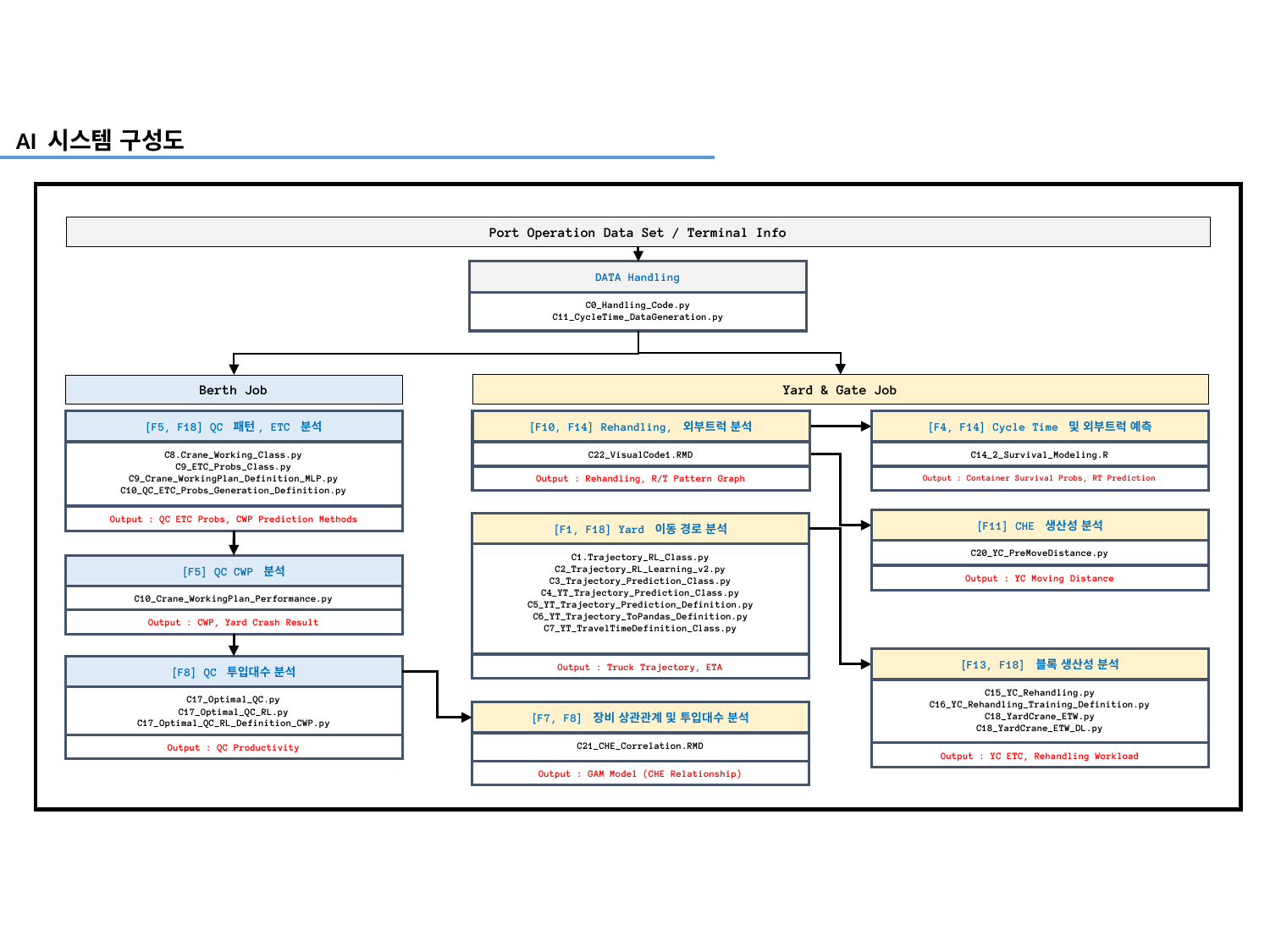

AI 시스템 구성도

Port Operation Data Set / Terminal Info
DATA Handling
C0_Handling_Code.py
C11_CycleTime_DataGeneration.py
Yard & Gate Job
Berth Job
[F5, F18] QC 패턴, ETC 분석
C8.Crane_Working_Class.py
C9_ETC_Probs_Class.py
C9_Crane_WorkingPlan_Definition_MLP.py
C10_QC_ETC_Probs_Generation_Definition.py
Output : QC ETC Probs, CWP Prediction Methods
[F10, F14] Rehandling, 외부트럭 분석
C22_VisualCode1.RMD
Output : Rehandling, R/T Pattern Graph
[F4, F14] Cycle Time 및 외부트럭 예측
C14_2_Survival_Modeling.R
Output : Container Survival Probs, RT Prediction
[F11] CHE 생산성 분석
C20_YC_PreMoveDistance.py
Output : YC Moving Distance
[F1, F18] Yard 이동 경로 분석
C1.Trajectory_RL_Class.py
C2_Trajectory_RL_Learning_v2.py
C3_Trajectory_Prediction_Class.py
C4_YT_Trajectory_Prediction_Class.py
C5_YT_Trajectory_Prediction_Definition.py
C6_YT_Trajectory_ToPandas_Definition.py
C7_YT_TravelTimeDefinition_Class.py
Output : Truck Trajectory, ETA
[F5] QC CWP 분석
C10_Crane_WorkingPlan_Performance.py

Output : CWP, Yard Crash Result
[F13, F18] 블록 생산성 분석
C15_YC_Rehandling.py
C16_YC_Rehandling_Training_Definition.py
C18_YardCrane_ETW.py
C18_YardCrane_ETW_DL.py
Output : YC ETC, Rehandling Workload
[F8] QC 투입대수 분석
C17_Optimal_QC.py
C17_Optimal_QC_RL.py
C17_Optimal_QC_RL_Definition_CWP.py

Output : QC Productivity
[F7, F8] 장비 상관관계 및 투입대수 분석
C21_CHE_Correlation.RMD
Output : GAM Model (CHE Relationship)